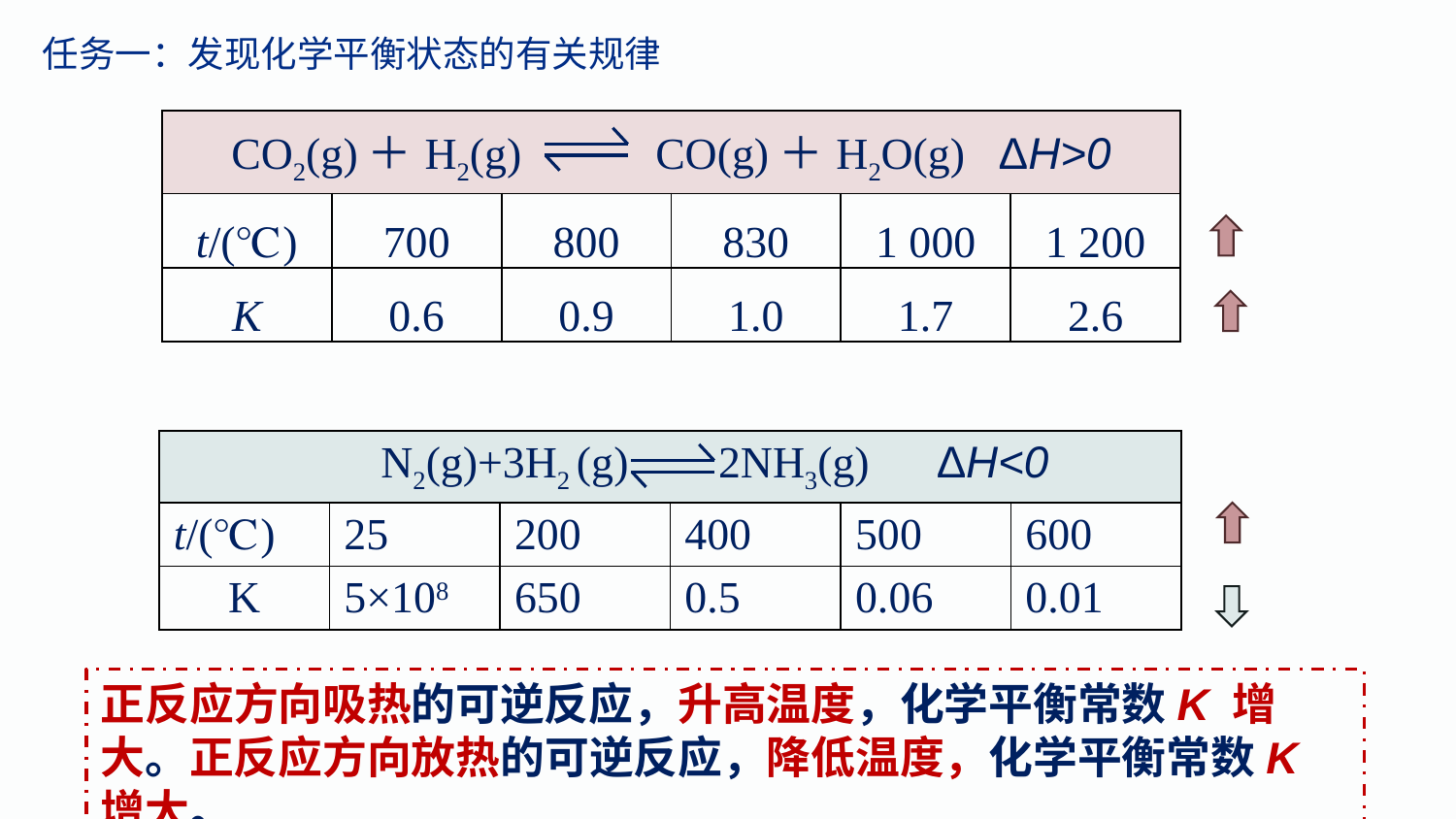

任务一：发现化学平衡状态的有关规律
| CO2(g)＋H2(g) CO(g)＋H2O(g) ΔH>0 |  |  |  |  |  |
| --- | --- | --- | --- | --- | --- |
| t/(℃) | 700 | 800 | 830 | 1 000 | 1 200 |
| K | 0.6 | 0.9 | 1.0 | 1.7 | 2.6 |

| N2(g)+3H2 (g) 2NH3(g) ΔH<0 |  |  |  |  |  |
| --- | --- | --- | --- | --- | --- |
| t/(℃) | 25 | 200 | 400 | 500 | 600 |
| K | 5×108 | 650 | 0.5 | 0.06 | 0.01 |

正反应方向吸热的可逆反应，升高温度，化学平衡常数K 增大。正反应方向放热的可逆反应，降低温度，化学平衡常数K 增大。